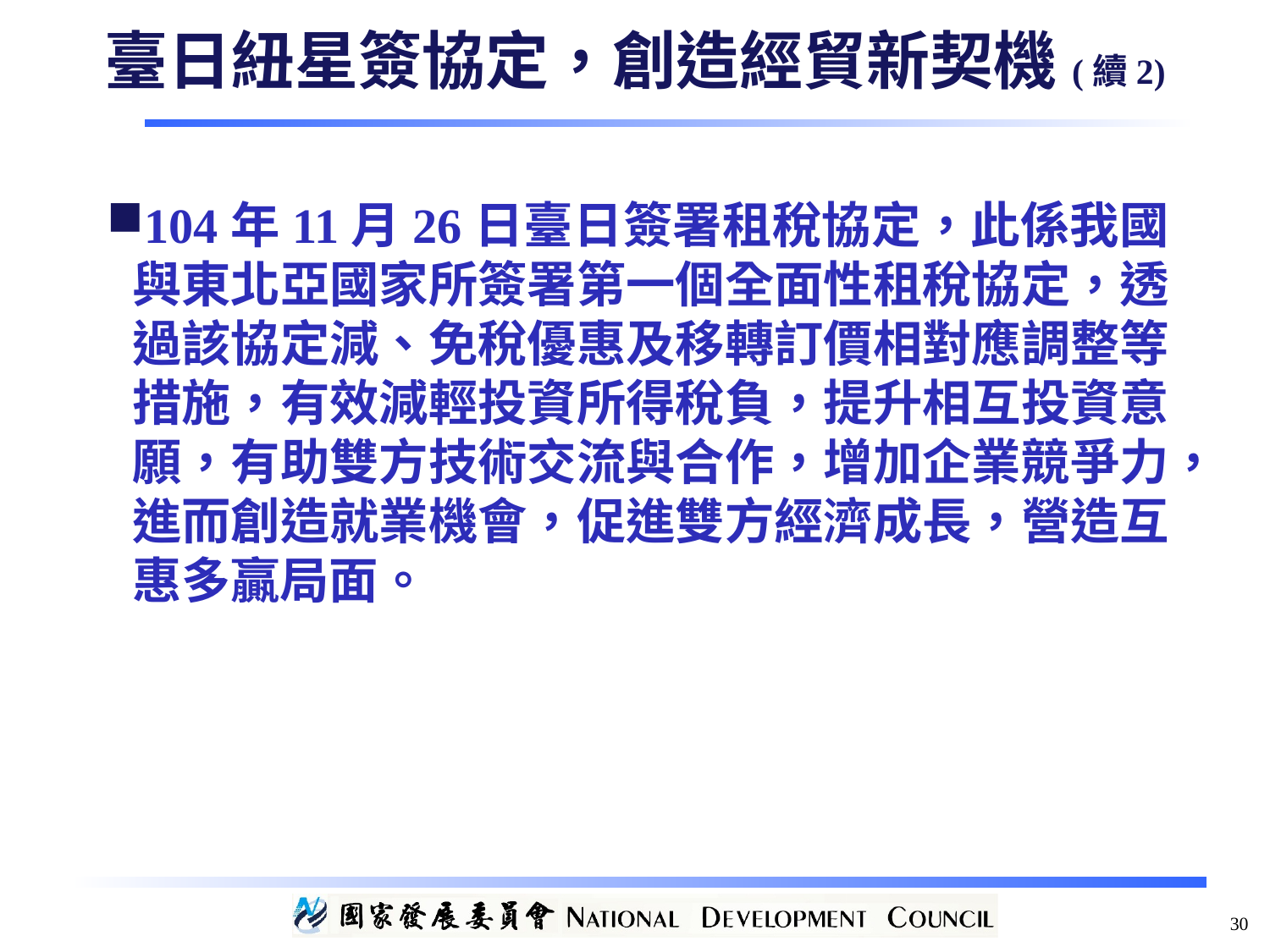

臺日紐星簽協定，創造經貿新契機(續2)
104年11月26日臺日簽署租稅協定，此係我國與東北亞國家所簽署第一個全面性租稅協定，透過該協定減、免稅優惠及移轉訂價相對應調整等措施，有效減輕投資所得稅負，提升相互投資意願，有助雙方技術交流與合作，增加企業競爭力，進而創造就業機會，促進雙方經濟成長，營造互惠多贏局面。

30